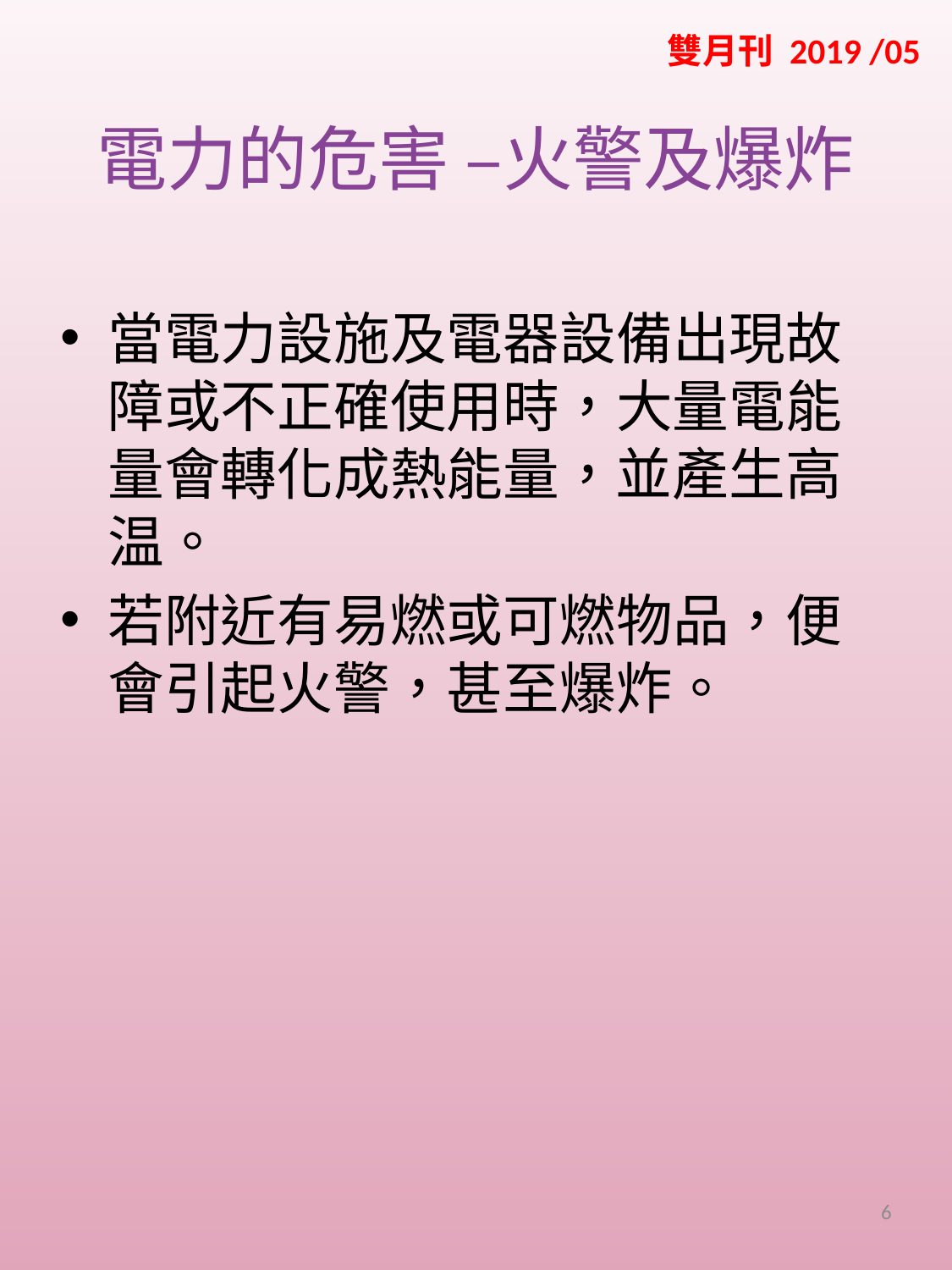

雙月刊 2019 /05
# 電力的危害 –火警及爆炸
當電力設施及電器設備出現故障或不正確使用時，大量電能量會轉化成熱能量，並產生高温。
若附近有易燃或可燃物品，便會引起火警，甚至爆炸。
6